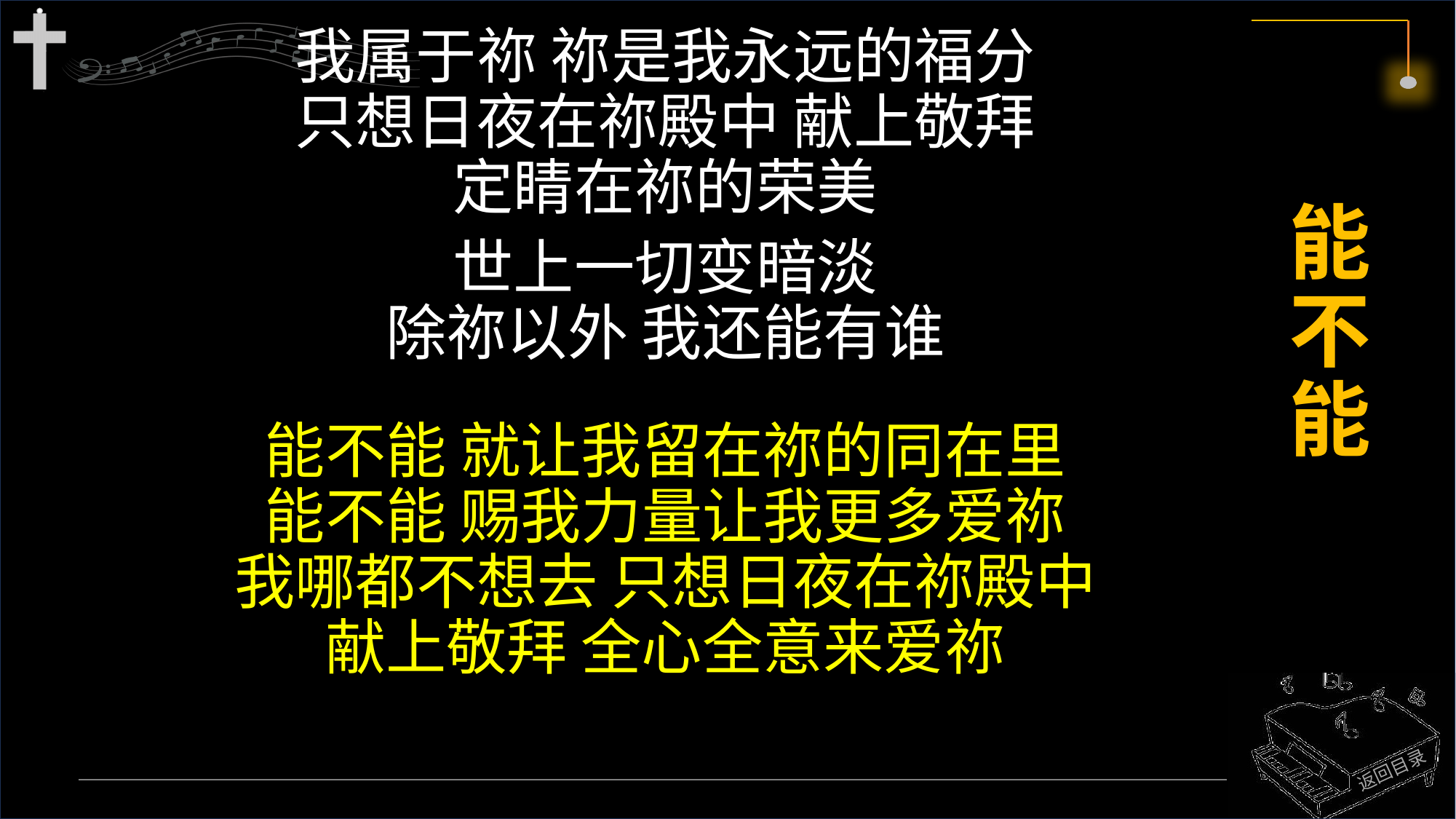

我属于祢 祢是我永远的福分
只想日夜在祢殿中 献上敬拜
定睛在祢的荣美
世上一切变暗淡
除祢以外 我还能有谁
能不能 就让我留在祢的同在里
能不能 赐我力量让我更多爱祢
我哪都不想去 只想日夜在祢殿中
献上敬拜 全心全意来爱祢
# 能不能